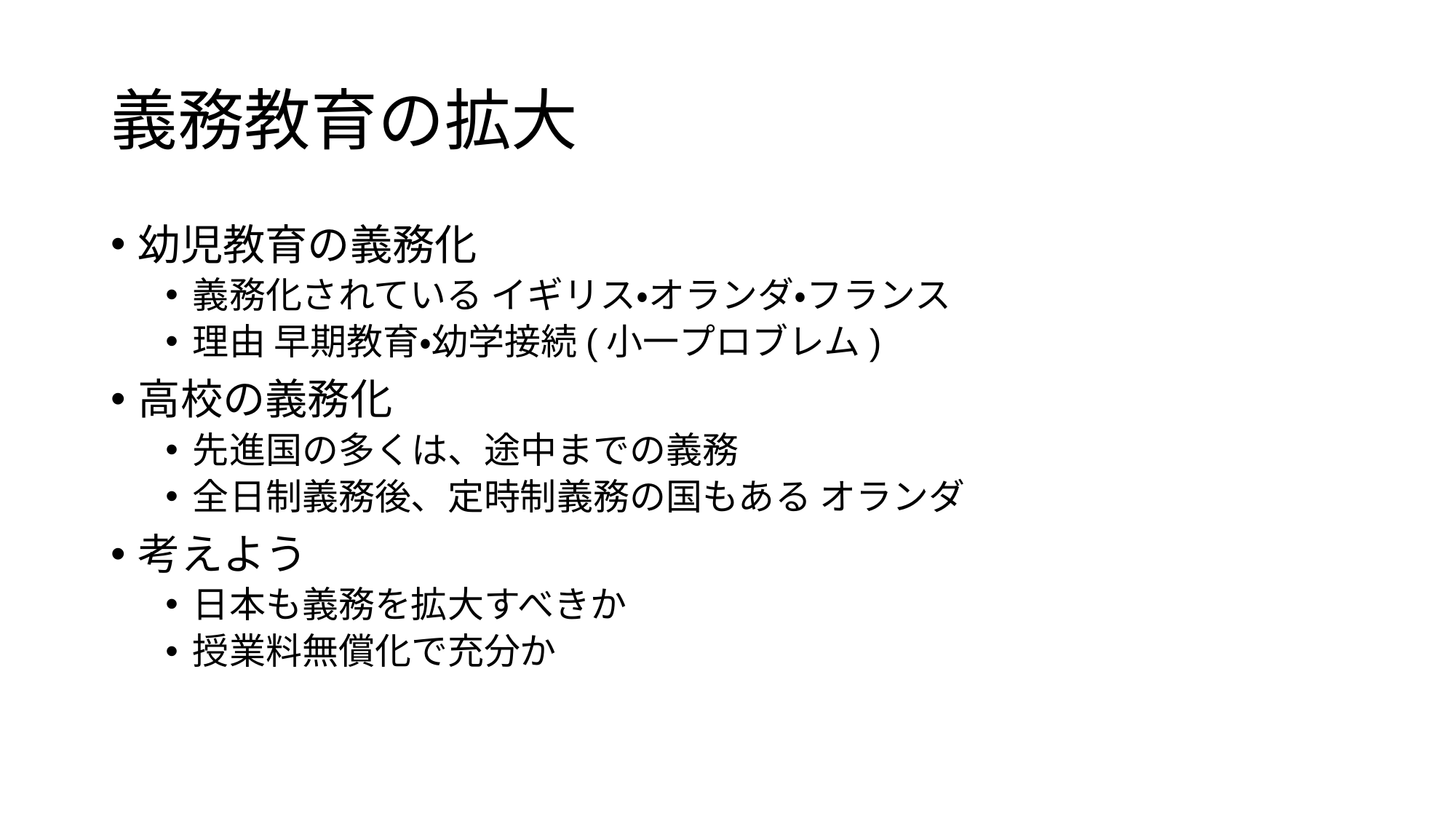

# 義務教育の拡大
幼児教育の義務化
義務化されている イギリス・オランダ・フランス
理由 早期教育・幼学接続(小一プロブレム)
高校の義務化
先進国の多くは、途中までの義務
全日制義務後、定時制義務の国もある オランダ
考えよう
日本も義務を拡大すべきか
授業料無償化で充分か